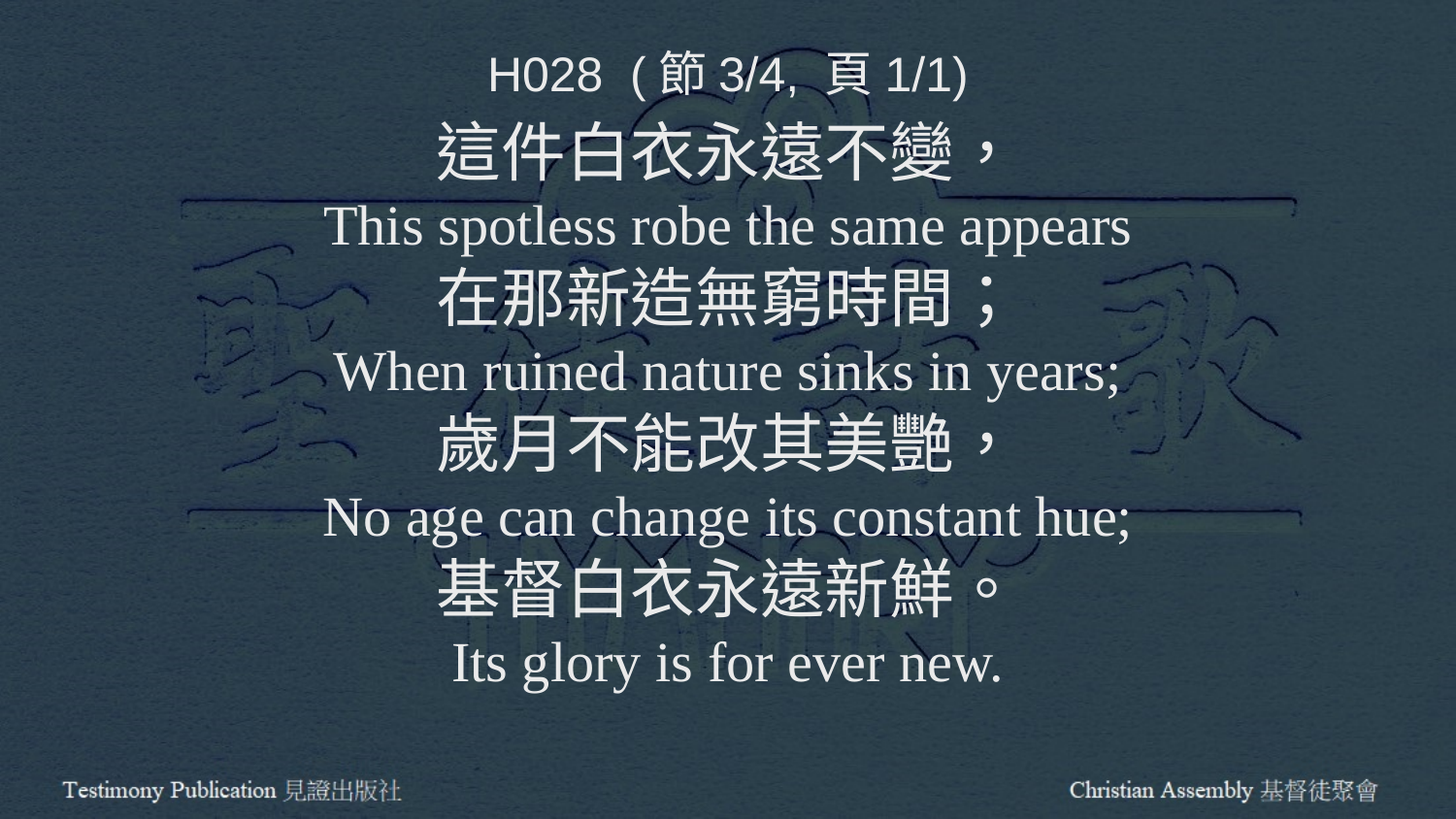

H028  (節3/4, 頁1/1)
這件白衣永遠不變，
This spotless robe the same appears
在那新造無窮時間；
When ruined nature sinks in years;
歲月不能改其美艷，
No age can change its constant hue;
基督白衣永遠新鮮。
Its glory is for ever new.